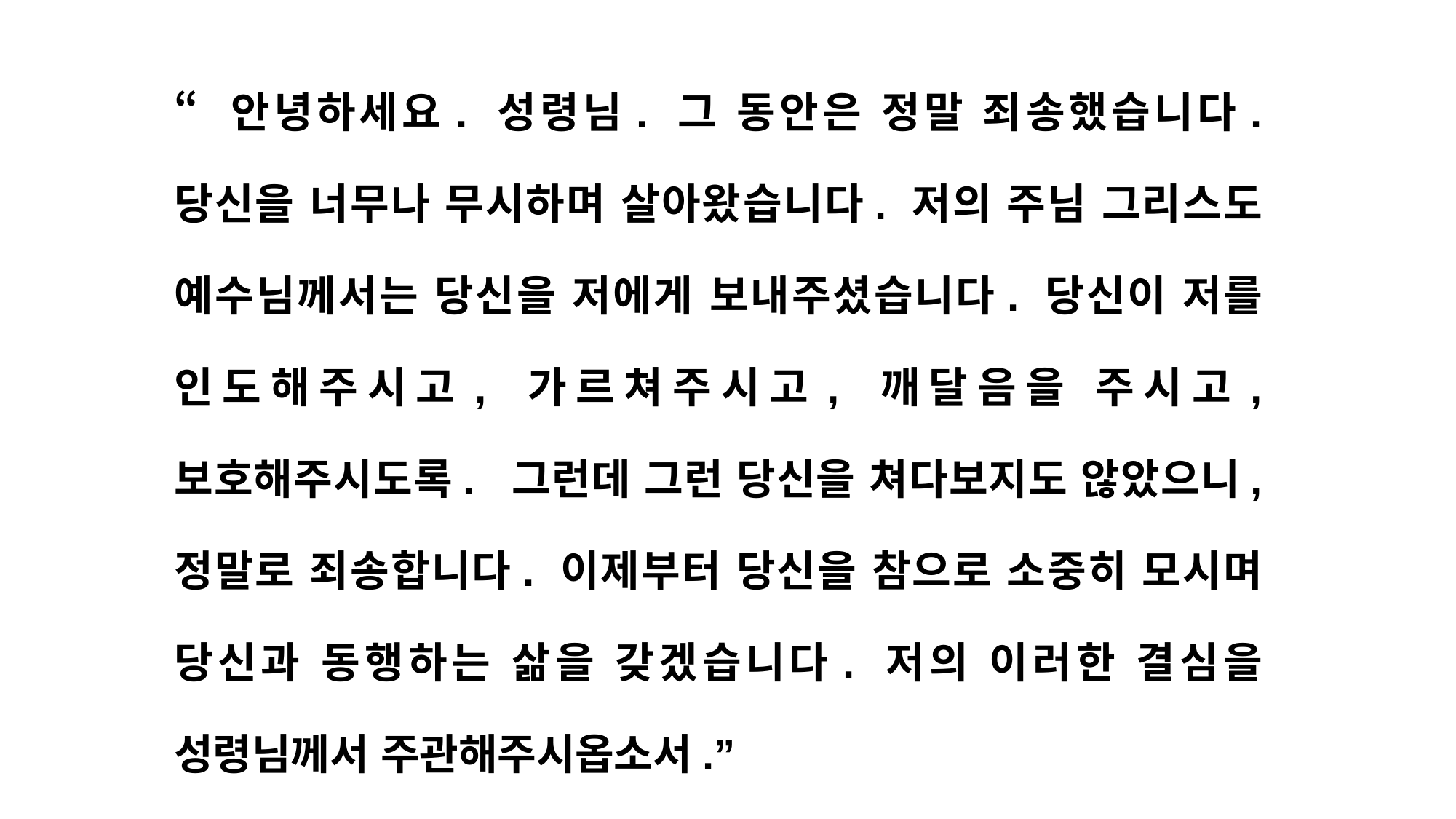

“안녕하세요. 성령님. 그 동안은 정말 죄송했습니다. 당신을 너무나 무시하며 살아왔습니다. 저의 주님 그리스도 예수님께서는 당신을 저에게 보내주셨습니다. 당신이 저를 인도해주시고, 가르쳐주시고, 깨달음을 주시고, 보호해주시도록.  그런데 그런 당신을 쳐다보지도 않았으니, 정말로 죄송합니다. 이제부터 당신을 참으로 소중히 모시며 당신과 동행하는 삶을 갖겠습니다. 저의 이러한 결심을 성령님께서 주관해주시옵소서.”